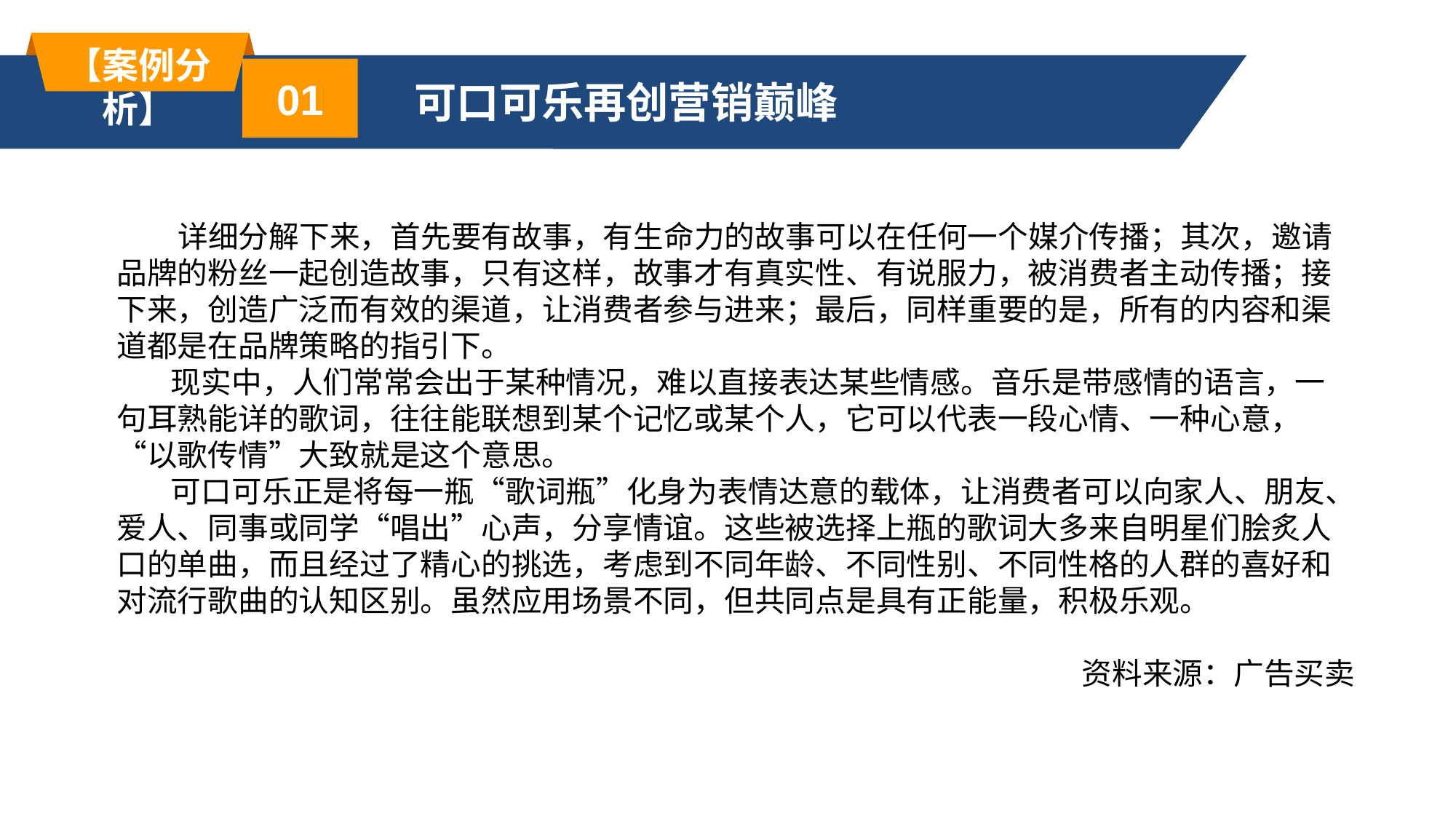

【案例分析】

01
   可口可乐再创营销巅峰
        详细分解下来，首先要有故事，有生命力的故事可以在任何一个媒介传播；其次，邀请品牌的粉丝一起创造故事，只有这样，故事才有真实性、有说服力，被消费者主动传播；接下来，创造广泛而有效的渠道，让消费者参与进来；最后，同样重要的是，所有的内容和渠道都是在品牌策略的指引下。
       现实中，人们常常会出于某种情况，难以直接表达某些情感。音乐是带感情的语言，一句耳熟能详的歌词，往往能联想到某个记忆或某个人，它可以代表一段心情、一种心意，“以歌传情”大致就是这个意思。
       可口可乐正是将每一瓶“歌词瓶”化身为表情达意的载体，让消费者可以向家人、朋友、爱人、同事或同学“唱出”心声，分享情谊。这些被选择上瓶的歌词大多来自明星们脍炙人口的单曲，而且经过了精心的挑选，考虑到不同年龄、不同性别、不同性格的人群的喜好和对流行歌曲的认知区别。虽然应用场景不同，但共同点是具有正能量，积极乐观。

资料来源：广告买卖